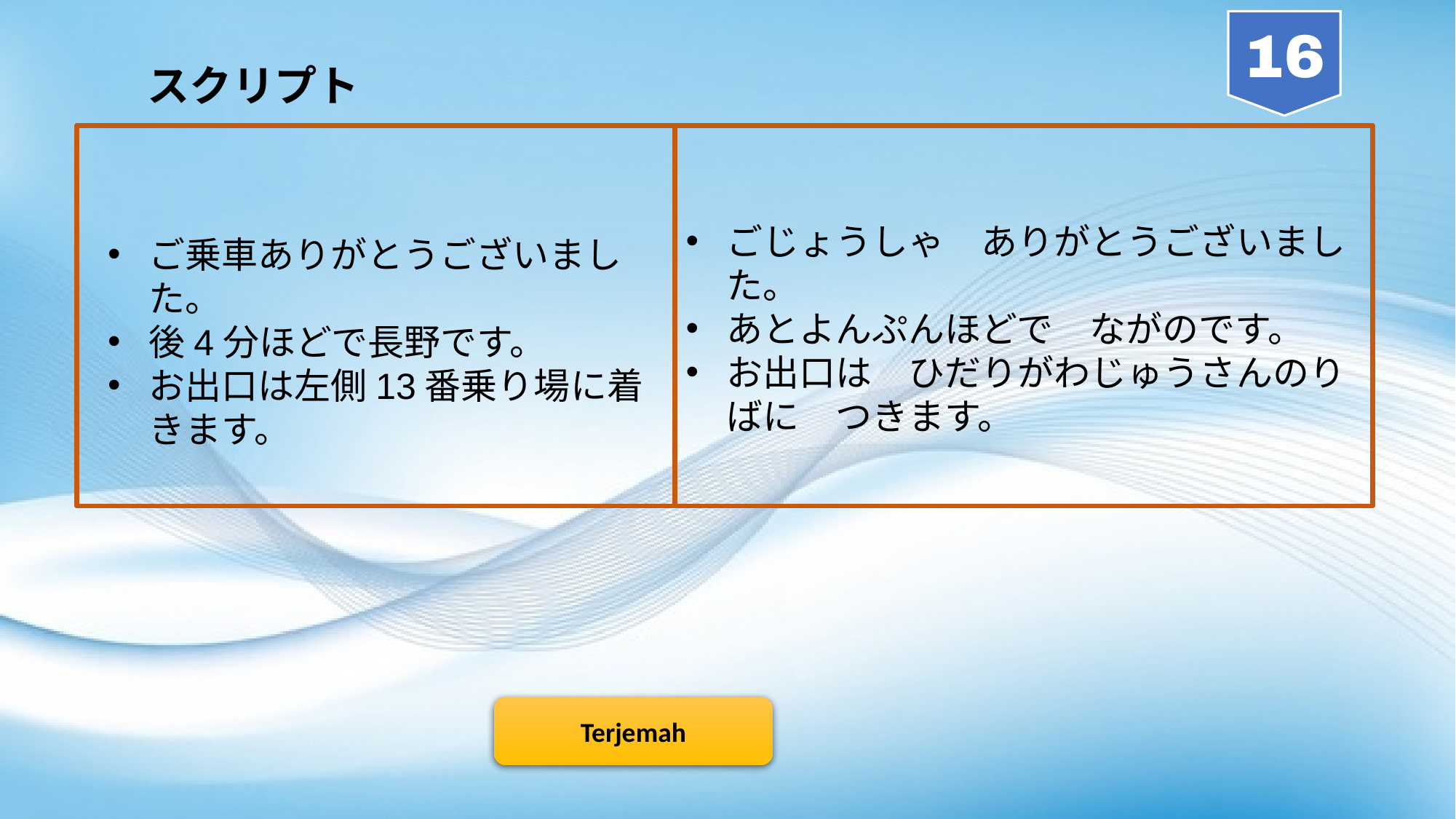

16
スクリプト

ごじょうしゃ　ありがとうございました。
あとよんぷんほどで　ながのです。
お出口は　ひだりがわじゅうさんのりばに　つきます。

ご乗車ありがとうございました。
後4分ほどで長野です。
お出口は左側13番乗り場に着きます。

Terjemah